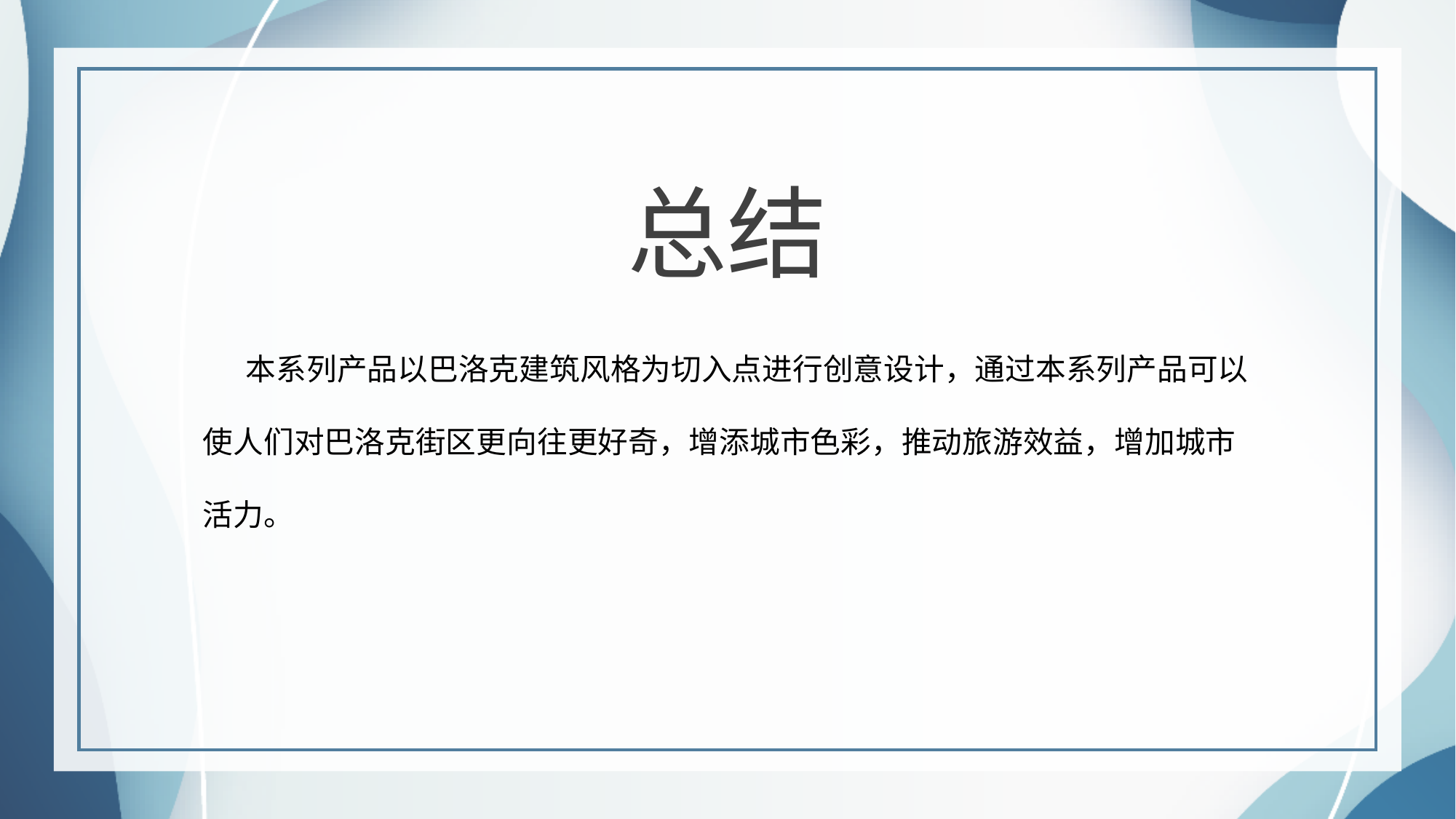

总结
本系列产品以巴洛克建筑风格为切入点进行创意设计，通过本系列产品可以使人们对巴洛克街区更向往更好奇，增添城市色彩，推动旅游效益，增加城市活力。